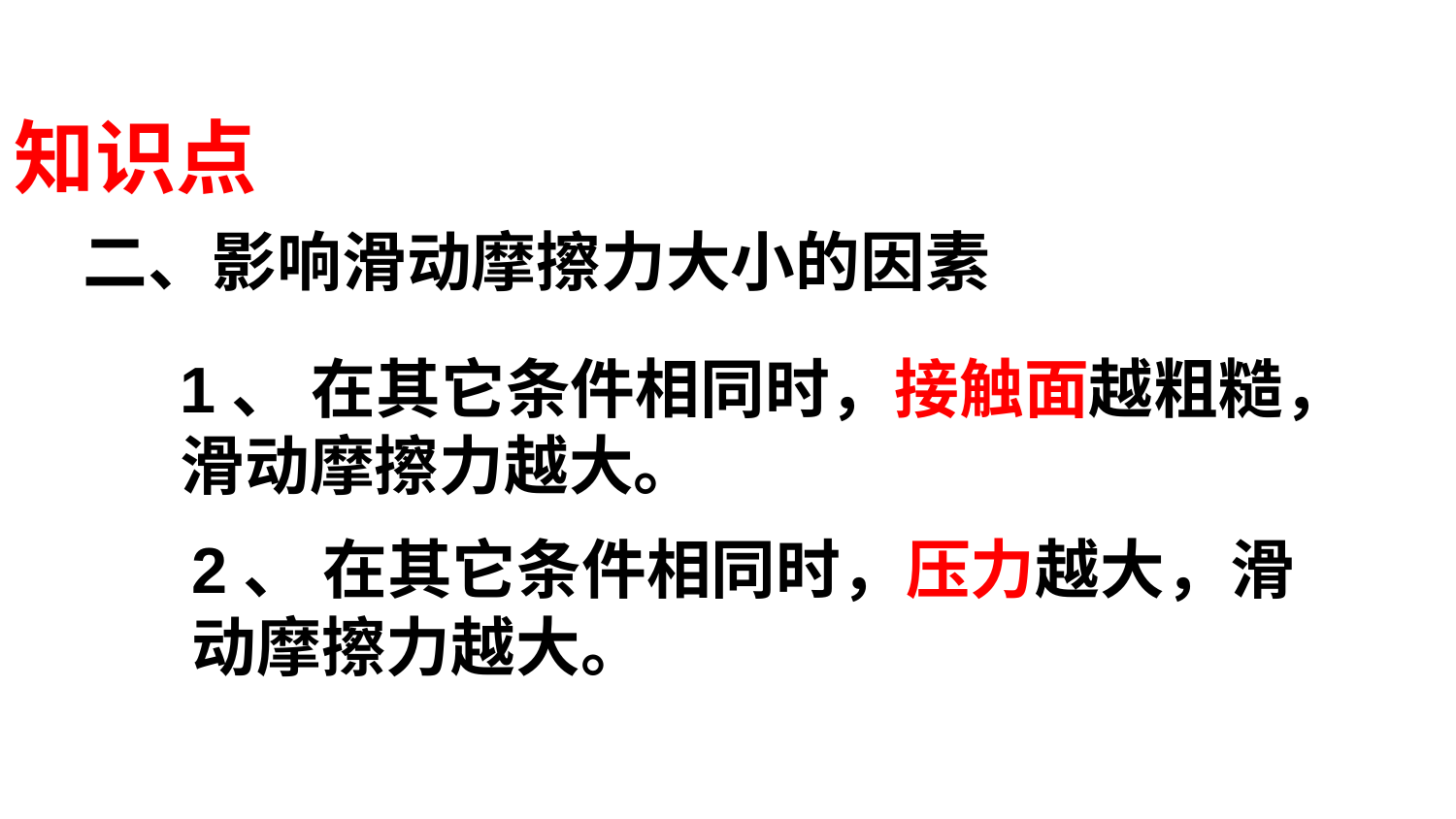

知识点
二、影响滑动摩擦力大小的因素
1、 在其它条件相同时，接触面越粗糙，滑动摩擦力越大。
2、 在其它条件相同时，压力越大，滑动摩擦力越大。